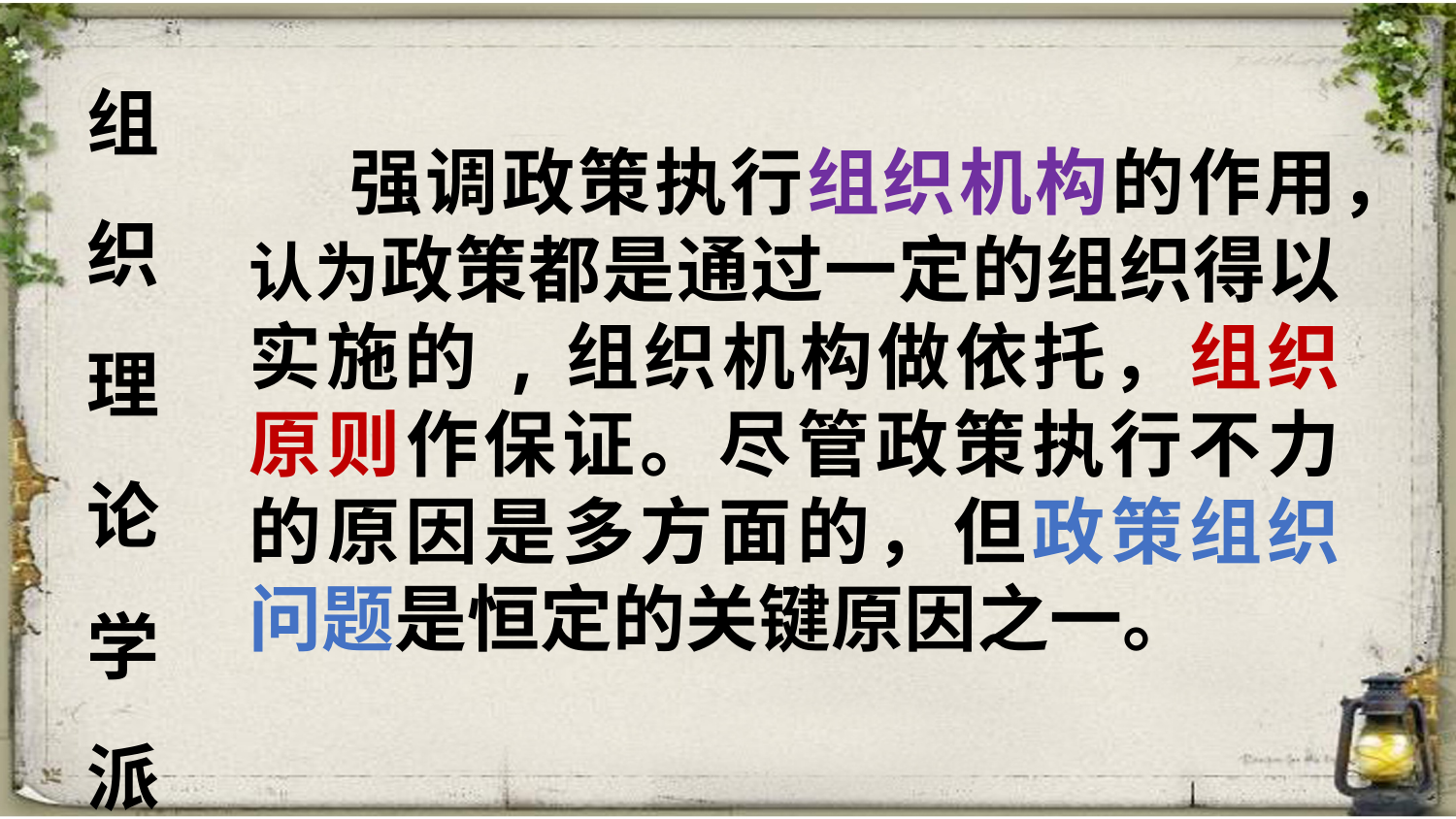

组织理论学派

    强调政策执行组织机构的作用，认为政策都是通过一定的组织得以实施的,组织机构做依托，组织原则作保证。尽管政策执行不力的原因是多方面的，但政策组织问题是恒定的关键原因之一。